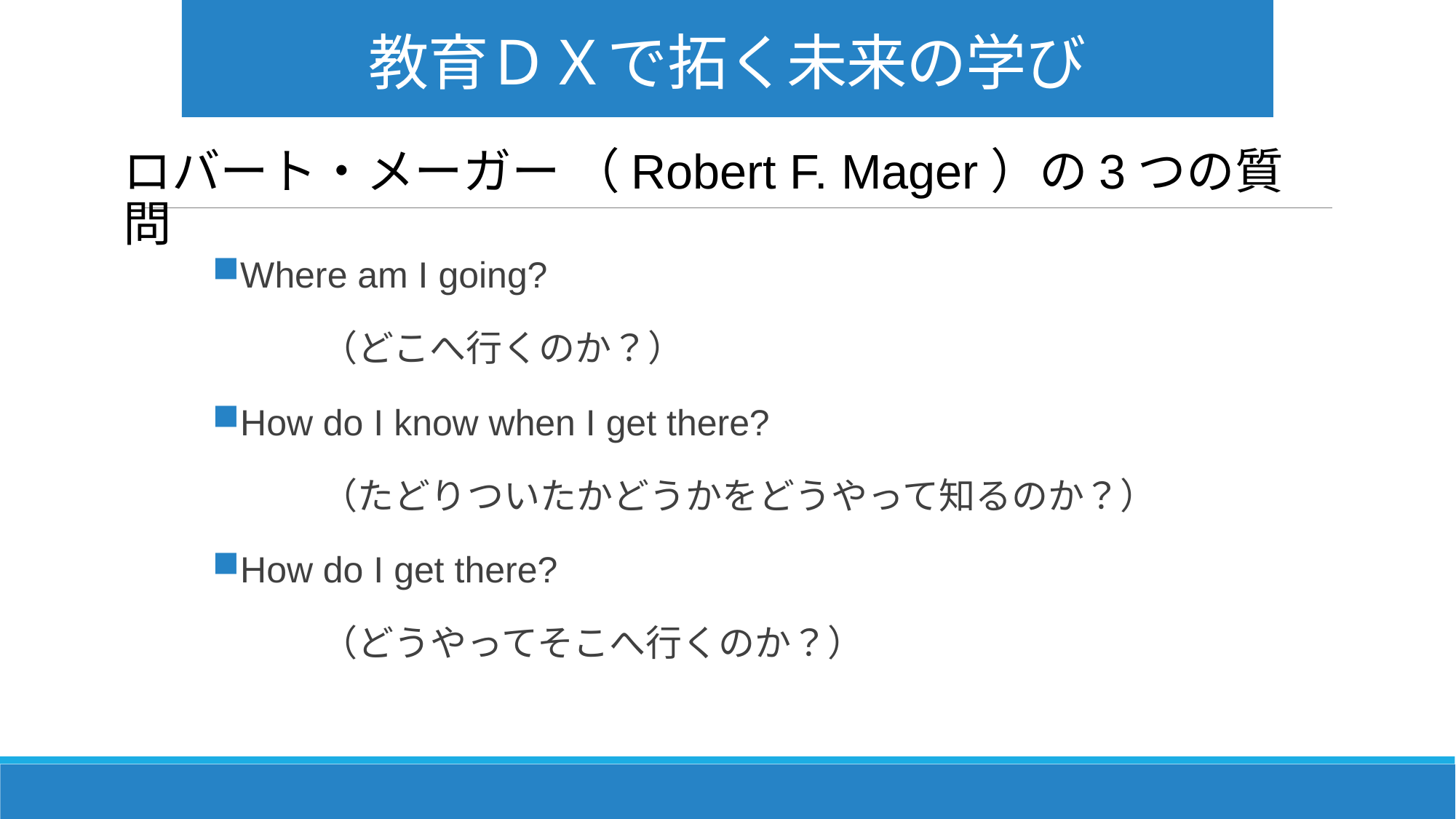

教育ＤＸで拓く未来の学び
ロバート・メーガー （Robert F. Mager）の3つの質問
Where am I going?
　　　（どこへ行くのか？）
How do I know when I get there?
　　　（たどりついたかどうかをどうやって知るのか？）
How do I get there?
　　　（どうやってそこへ行くのか？）